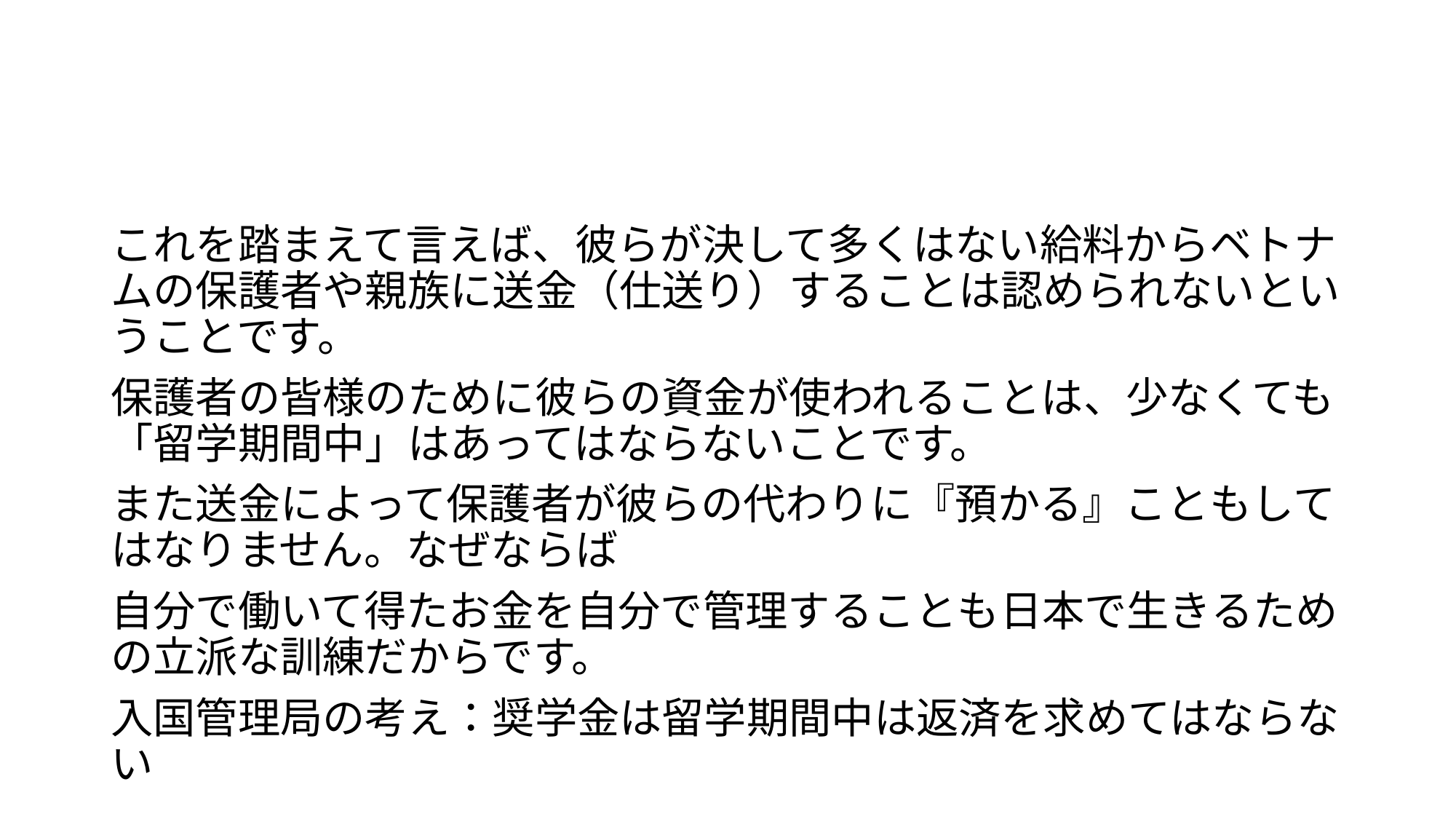

#
これを踏まえて言えば、彼らが決して多くはない給料からベトナムの保護者や親族に送金（仕送り）することは認められないということです。
保護者の皆様のために彼らの資金が使われることは、少なくても「留学期間中」はあってはならないことです。
また送金によって保護者が彼らの代わりに『預かる』こともしてはなりません。なぜならば
自分で働いて得たお金を自分で管理することも日本で生きるための立派な訓練だからです。
入国管理局の考え：奨学金は留学期間中は返済を求めてはならない